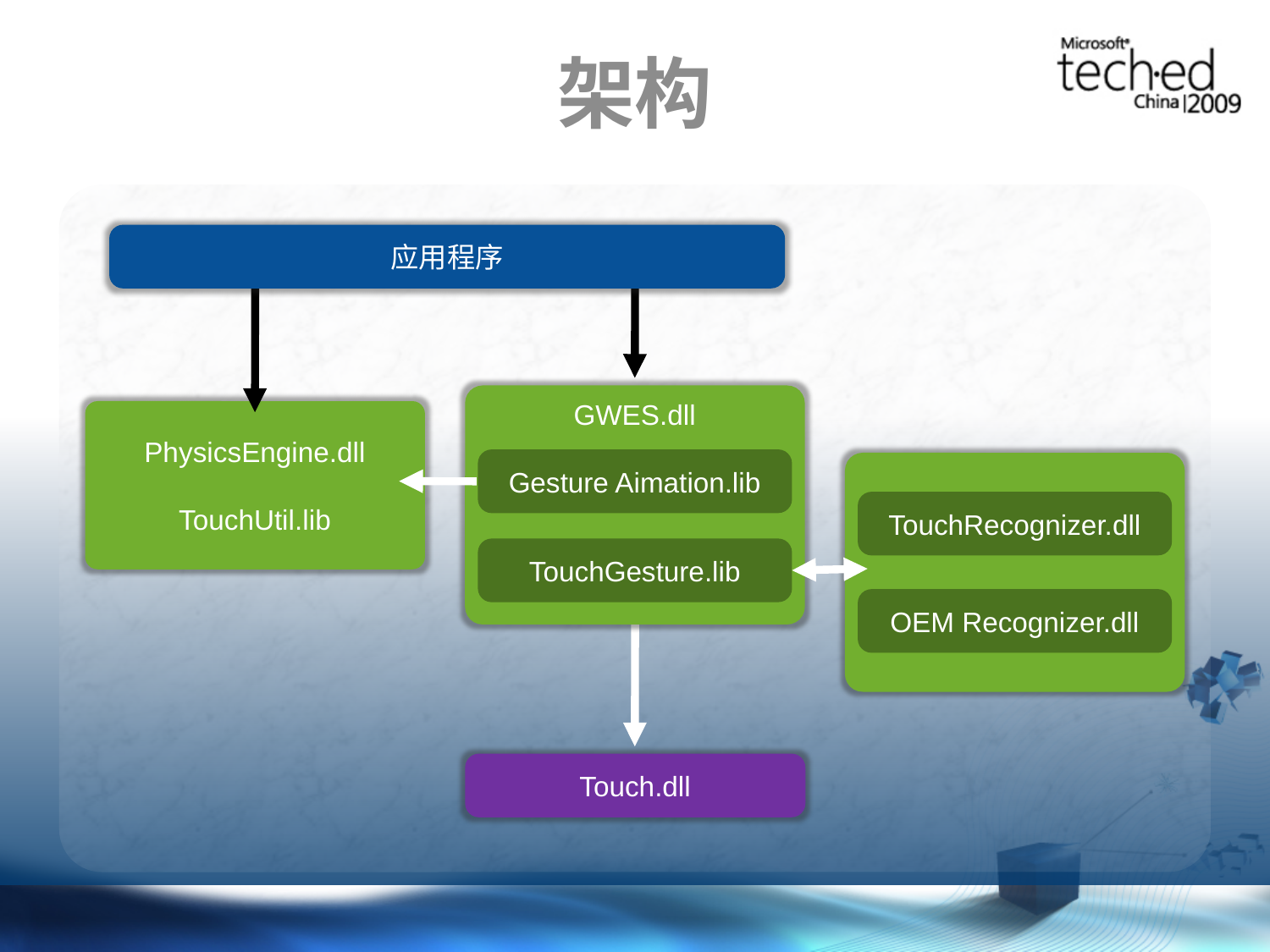

# 架构

应用程序
GWES.dll
PhysicsEngine.dll

TouchUtil.lib

Gesture Aimation.lib

TouchRecognizer.dll
TouchGesture.lib
OEM Recognizer.dll
Touch.dll